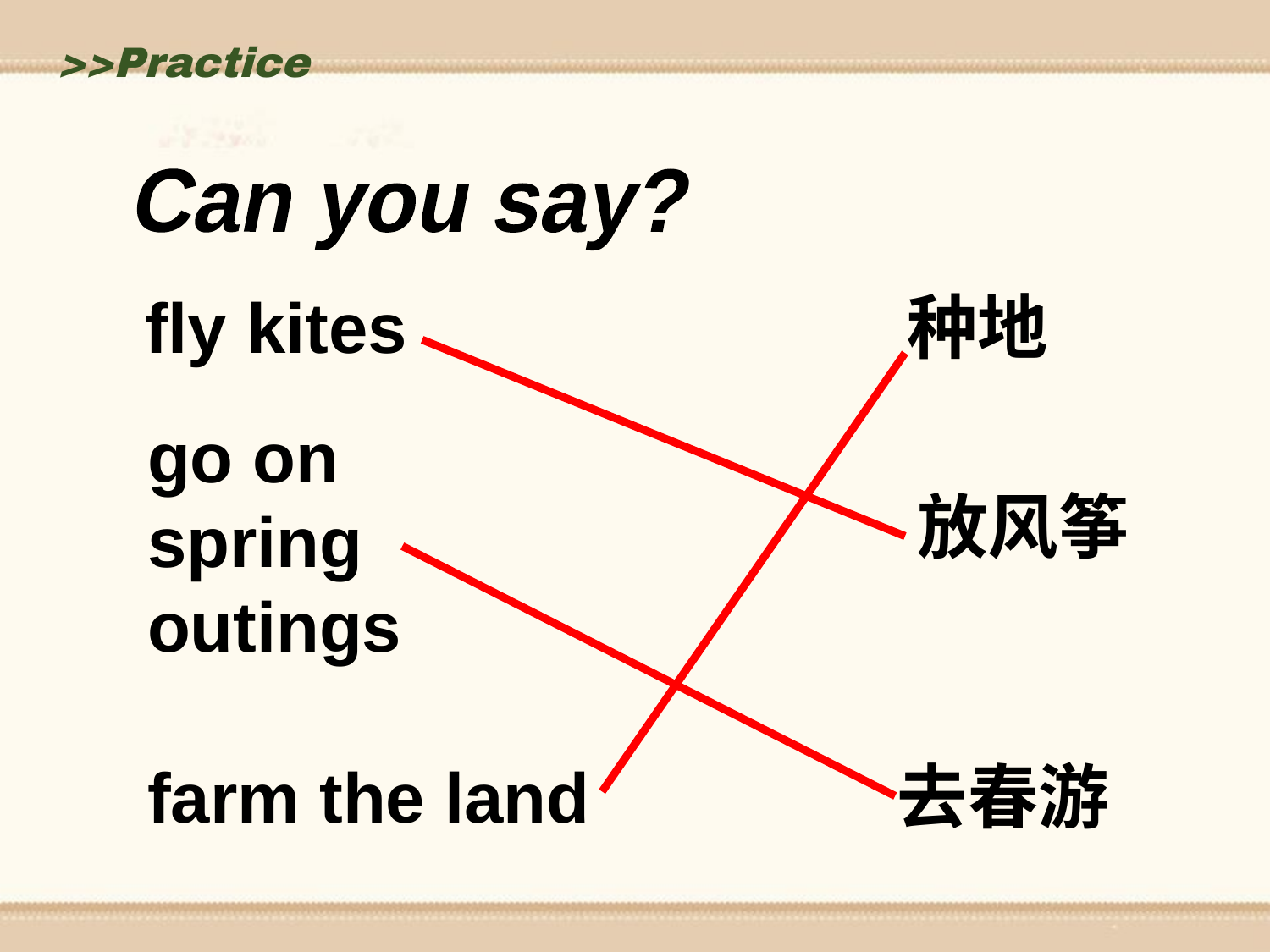

>>Practice
Can you say?
种地
fly kites

go on spring outings
放风筝

farm the land
去春游